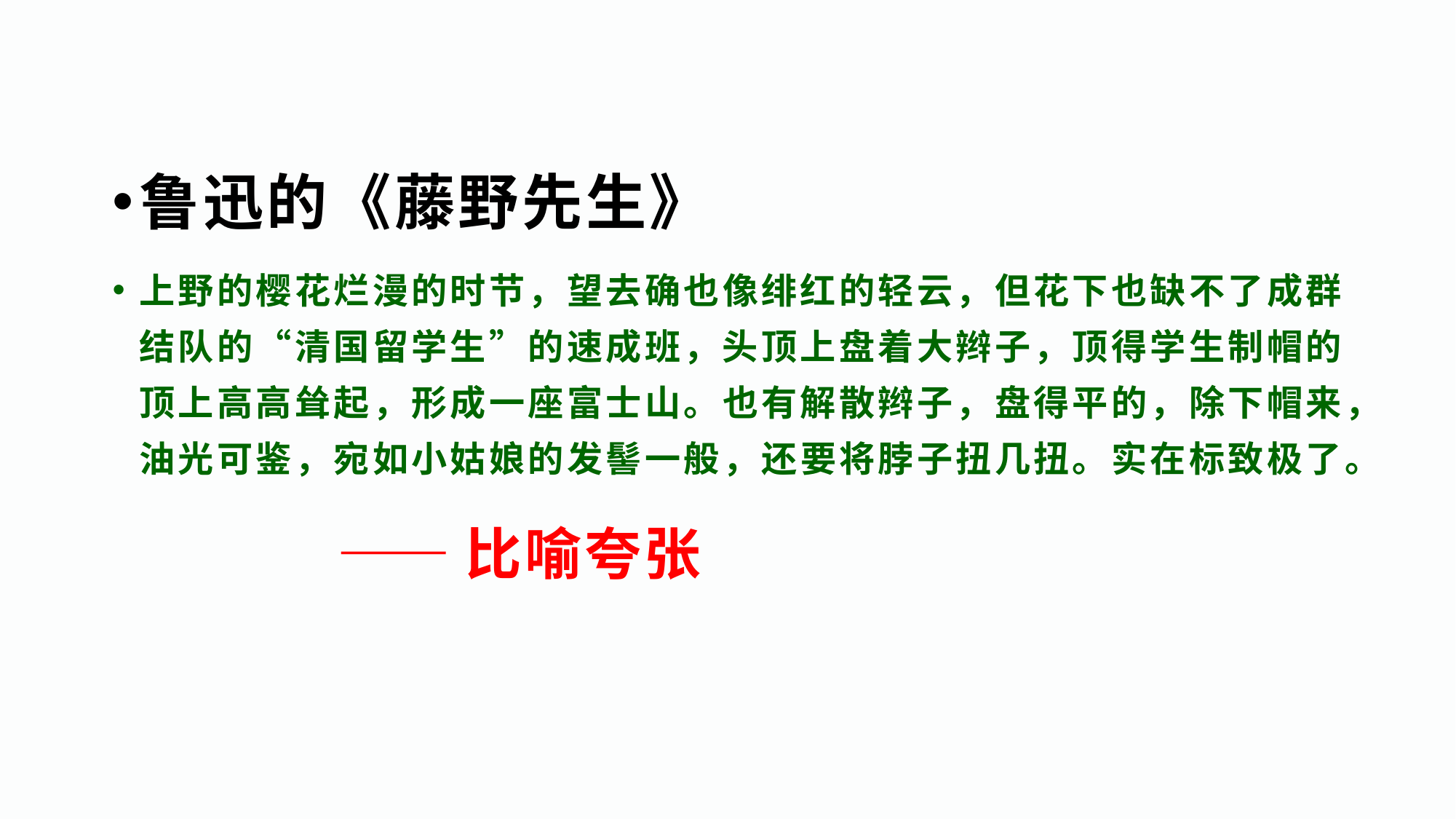

鲁迅的《藤野先生》
上野的樱花烂漫的时节，望去确也像绯红的轻云，但花下也缺不了成群结队的“清国留学生”的速成班，头顶上盘着大辫子，顶得学生制帽的顶上高高耸起，形成一座富士山。也有解散辫子，盘得平的，除下帽来，油光可鉴，宛如小姑娘的发髻一般，还要将脖子扭几扭。实在标致极了。
                    ——比喻夸张